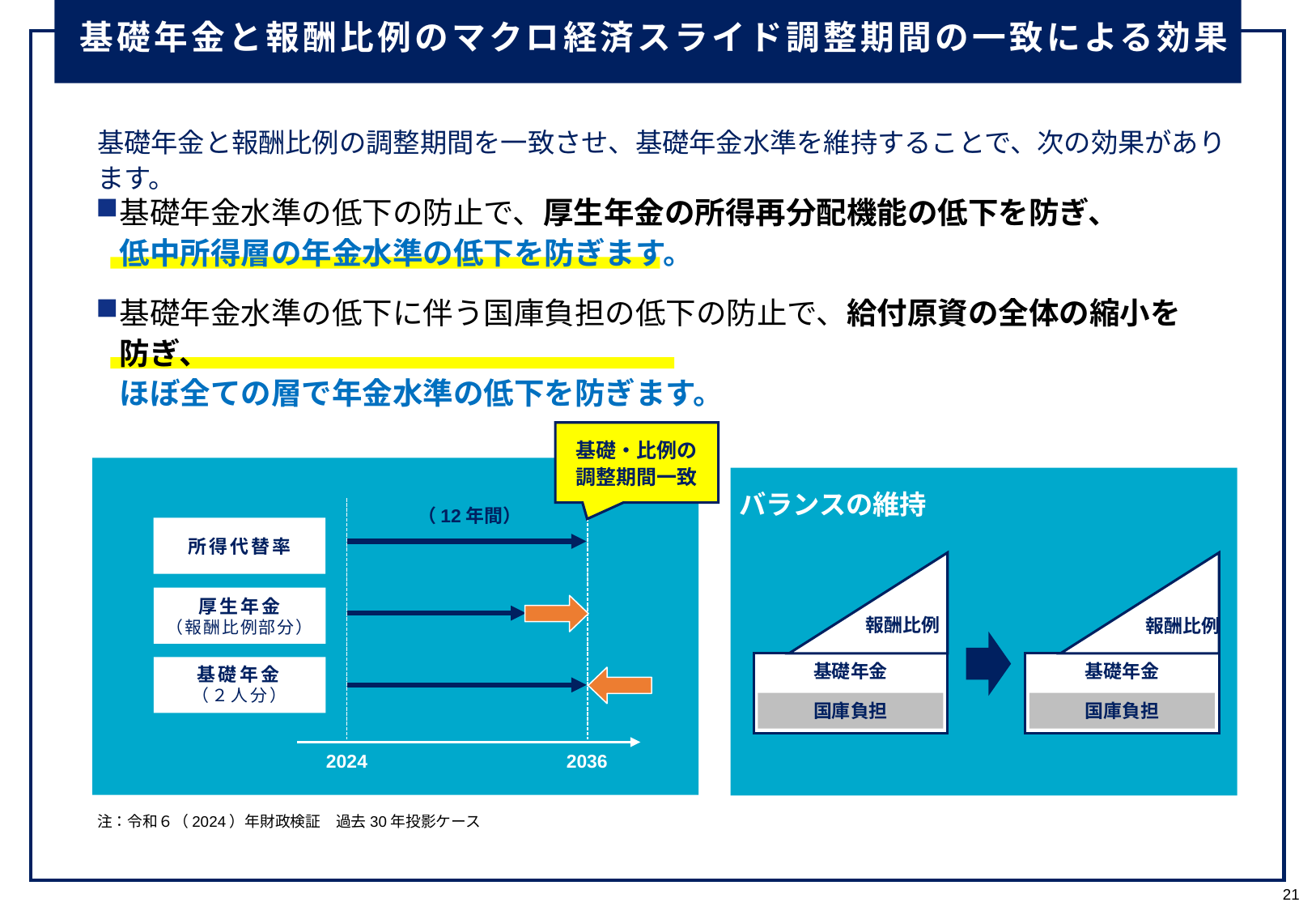

基礎年金と報酬比例のマクロ経済スライド調整期間の一致による効果
基礎年金と報酬比例の調整期間を一致させ、基礎年金水準を維持することで、次の効果があります。
基礎年金水準の低下の防止で、厚生年金の所得再分配機能の低下を防ぎ、
低中所得層の年金水準の低下を防ぎます。
基礎年金水準の低下に伴う国庫負担の低下の防止で、給付原資の全体の縮小を防ぎ、
ほぼ全ての層で年金水準の低下を防ぎます。

基礎・比例の
調整期間一致

バランスの維持

報酬比例
報酬比例

基礎年金
基礎年金
国庫負担
国庫負担
（12年間）
所得代替率
厚生年金
（報酬比例部分）

基礎年金
（２人分）

2024
2036
注：令和６（2024）年財政検証　過去30年投影ケース
21